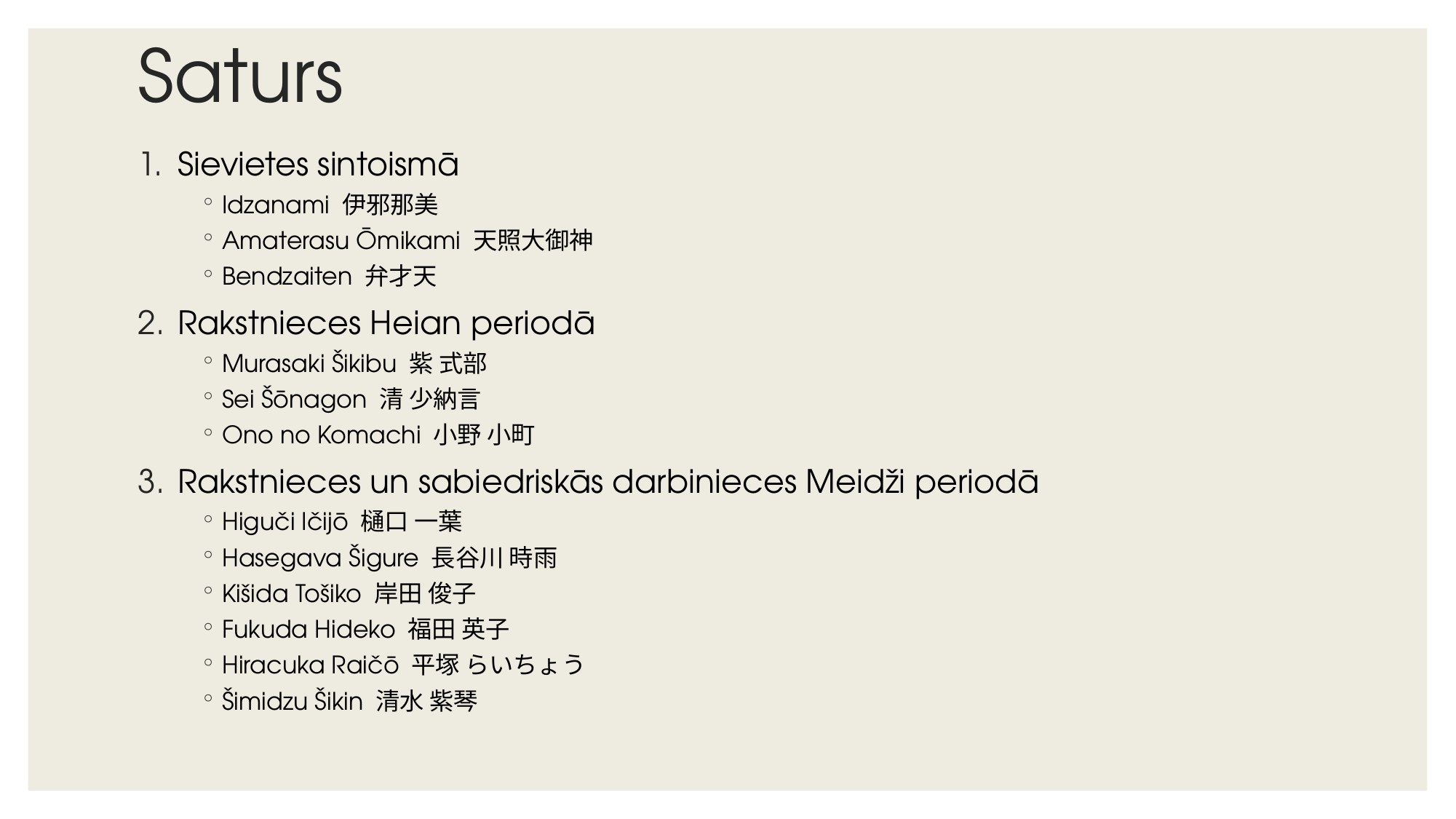

# Saturs
Sievietes sintoismā
Idzanami 伊邪那美
Amaterasu Ōmikami 天照大御神
Bendzaiten 弁才天
Rakstnieces Heian periodā
Murasaki Šikibu 紫 式部
Sei Šōnagon 清 少納言
Ono no Komachi 小野 小町
Rakstnieces un sabiedriskās darbinieces Meidži periodā
Higuči Ičijō 樋口 一葉
Hasegava Šigure 長谷川 時雨
Kišida Tošiko 岸田 俊子
Fukuda Hideko 福田 英子
Hiracuka Raičō 平塚 らいちょう
Šimidzu Šikin 清水 紫琴